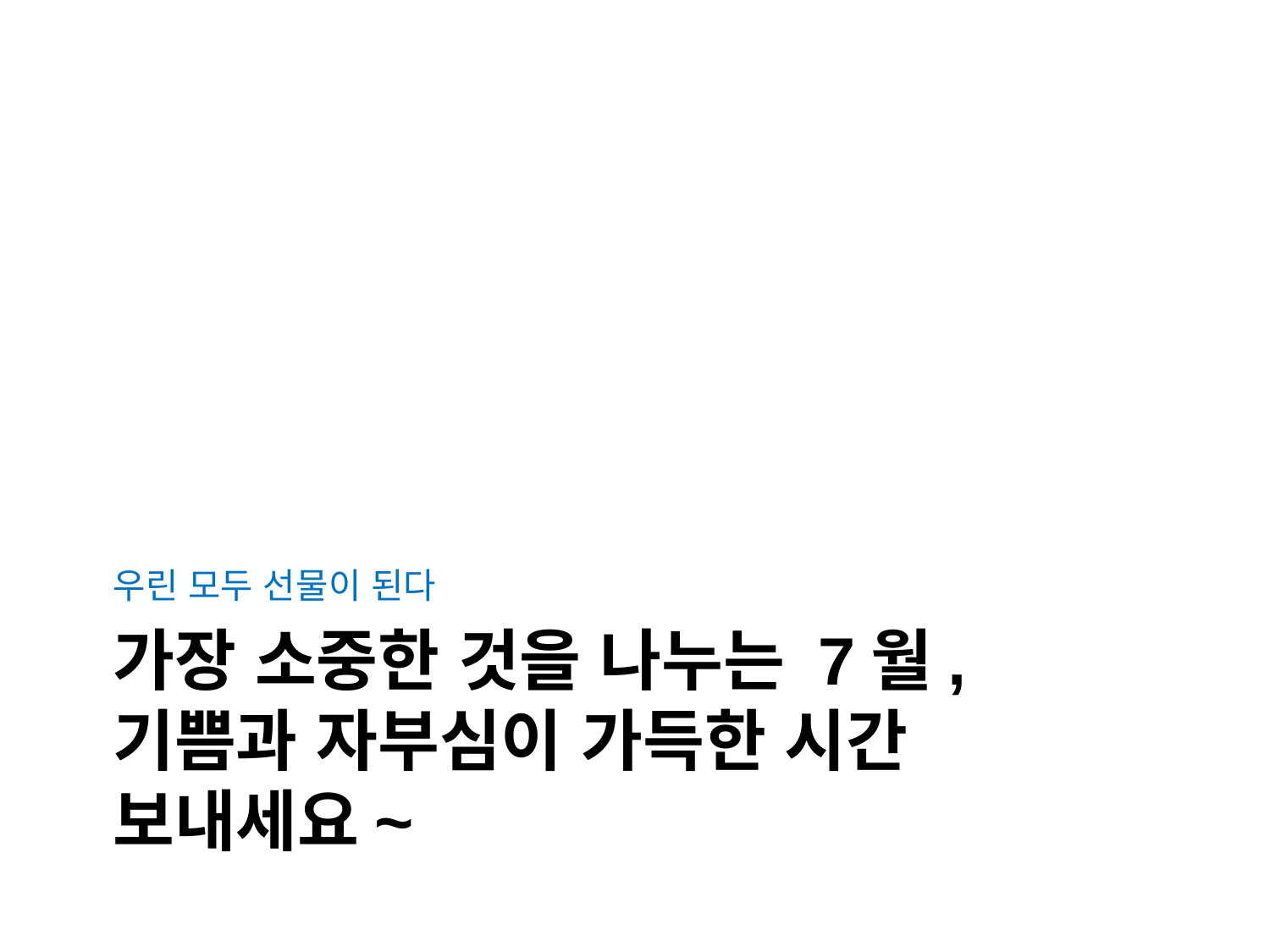

우린 모두 선물이 된다
# 가장 소중한 것을 나누는 7월, 기쁨과 자부심이 가득한 시간 보내세요~